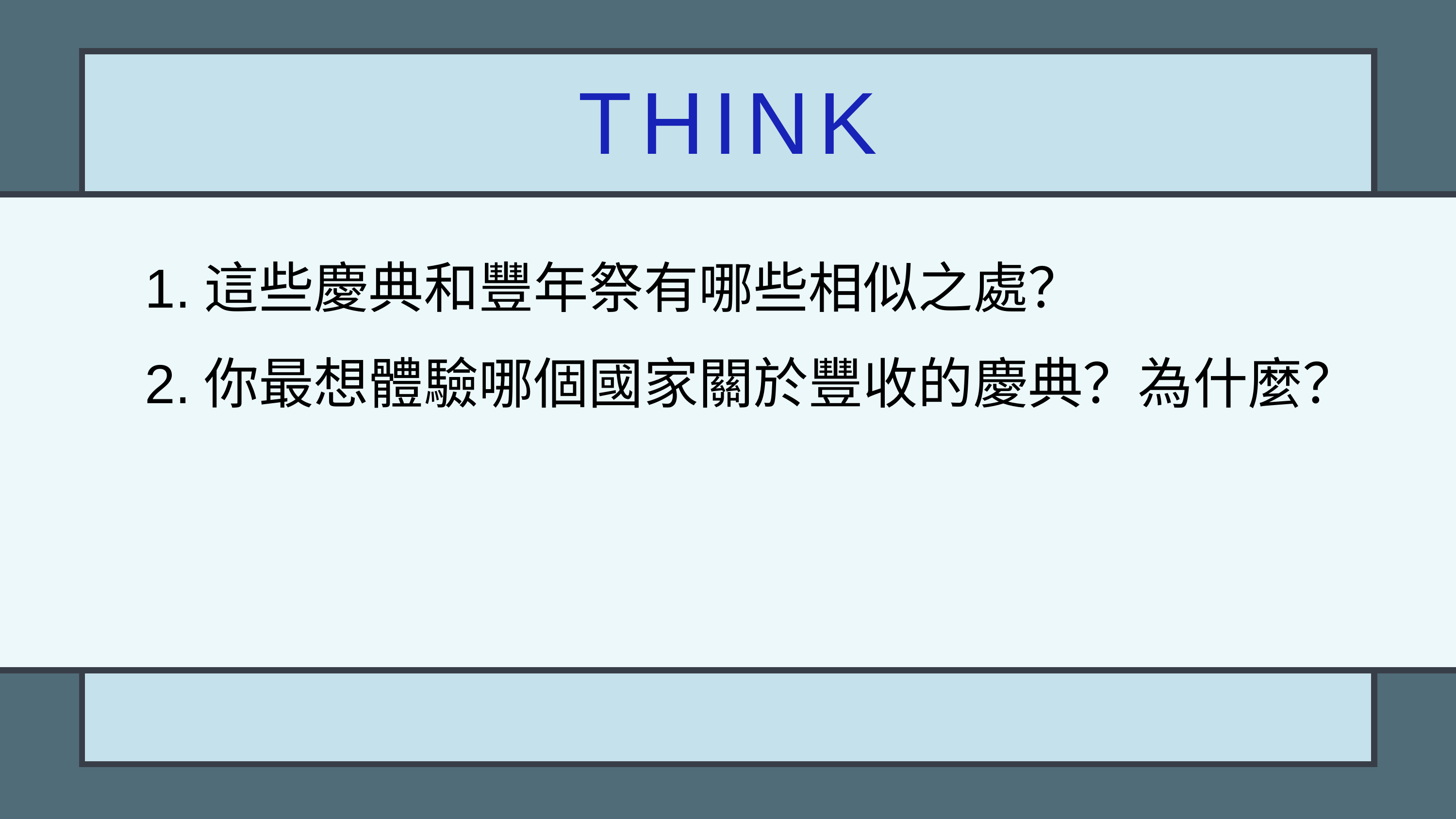

THINK

1.這些慶典和豐年祭有哪些相似之處？
2.你最想體驗哪個國家關於豐收的慶典？為什麼？